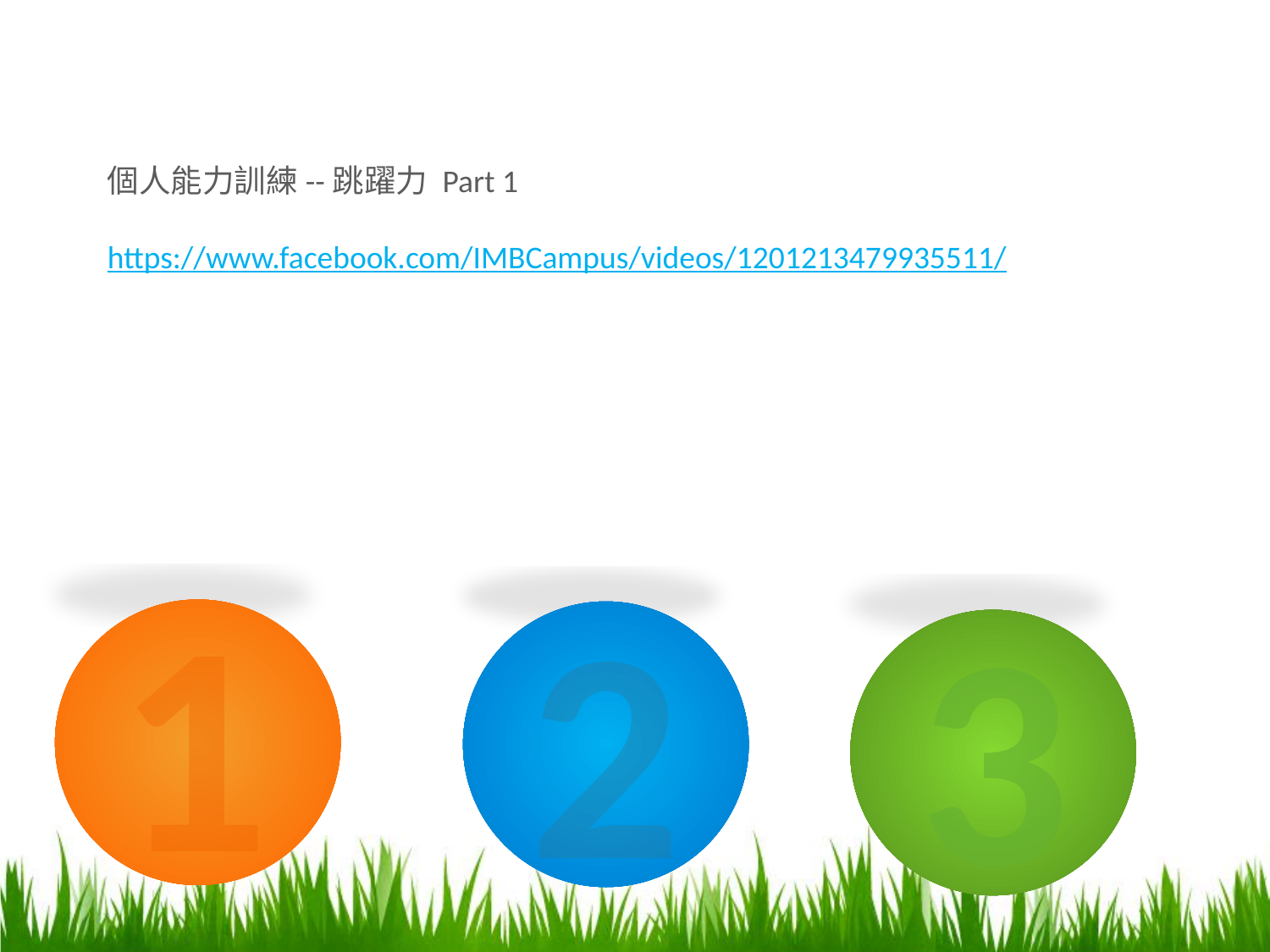

個人能力訓練--跳躍力 Part 1

https://www.facebook.com/IMBCampus/videos/1201213479935511/

1

2

3